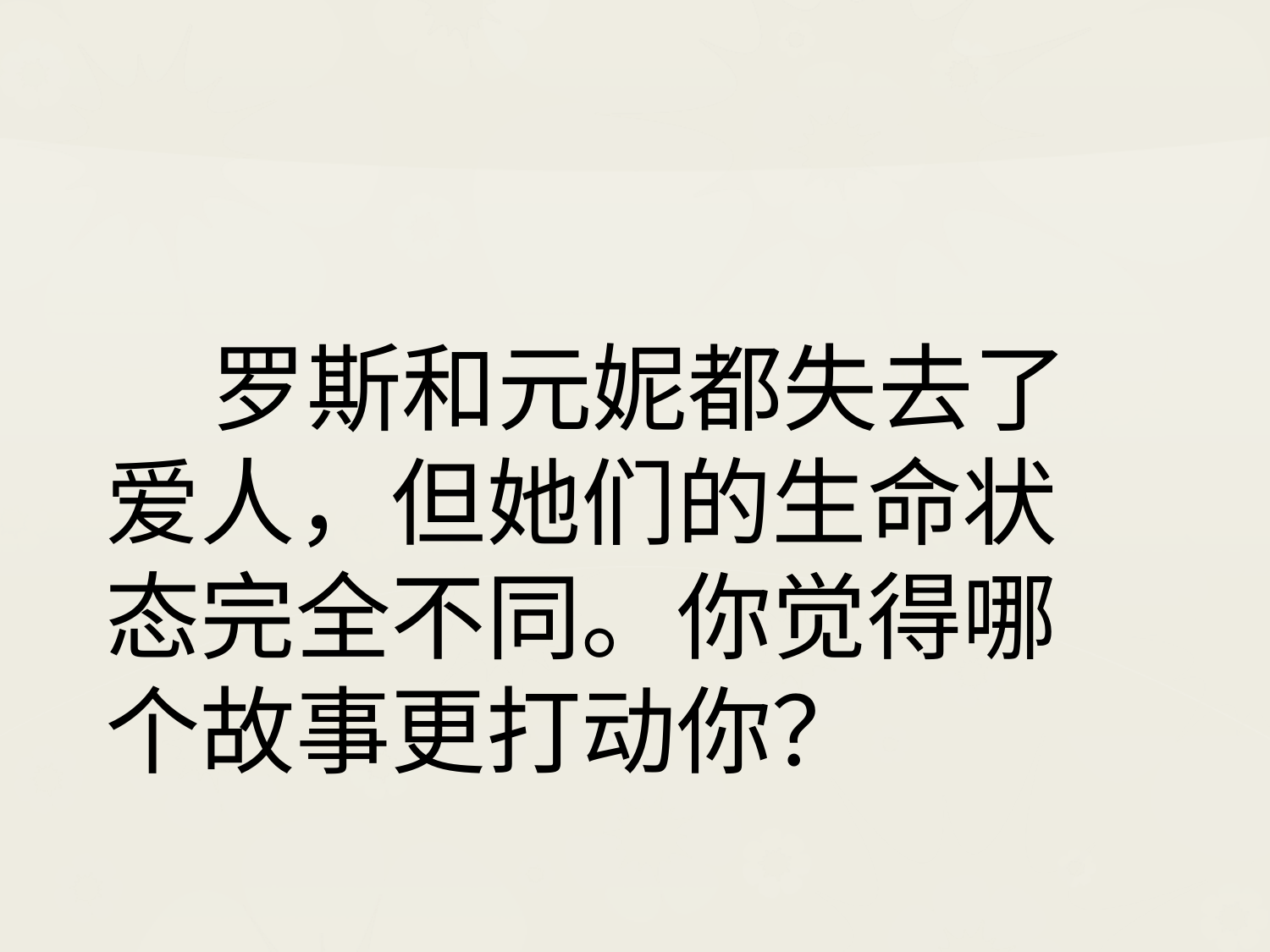

#
    罗斯和元妮都失去了爱人，但她们的生命状态完全不同。你觉得哪个故事更打动你？